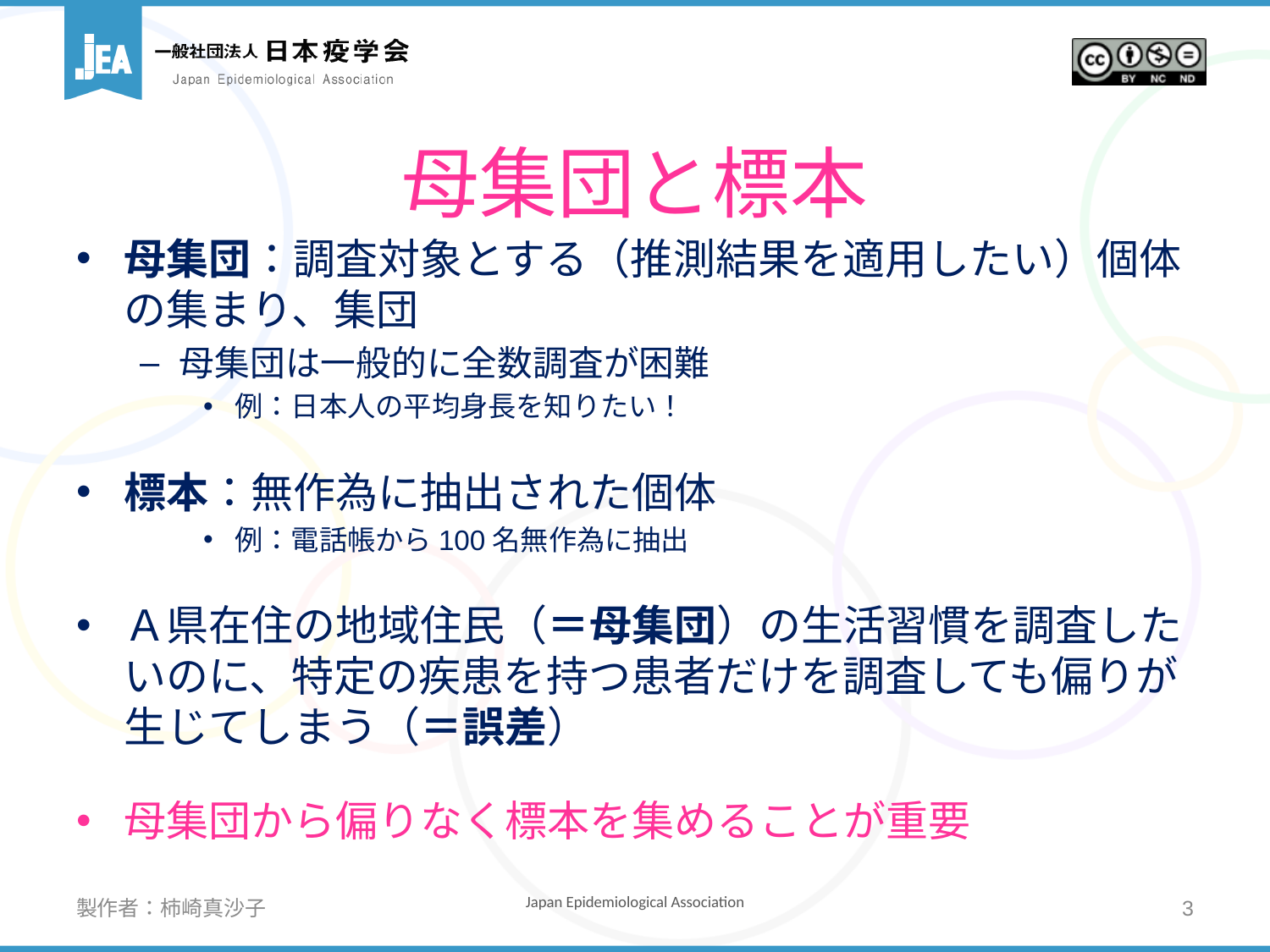

# 母集団と標本
母集団：調査対象とする（推測結果を適用したい）個体の集まり、集団
母集団は一般的に全数調査が困難
例：日本人の平均身長を知りたい！

標本：無作為に抽出された個体
例：電話帳から100名無作為に抽出

Ａ県在住の地域住民（＝母集団）の生活習慣を調査したいのに、特定の疾患を持つ患者だけを調査しても偏りが生じてしまう（＝誤差）

母集団から偏りなく標本を集めることが重要
製作者：柿崎真沙子
3